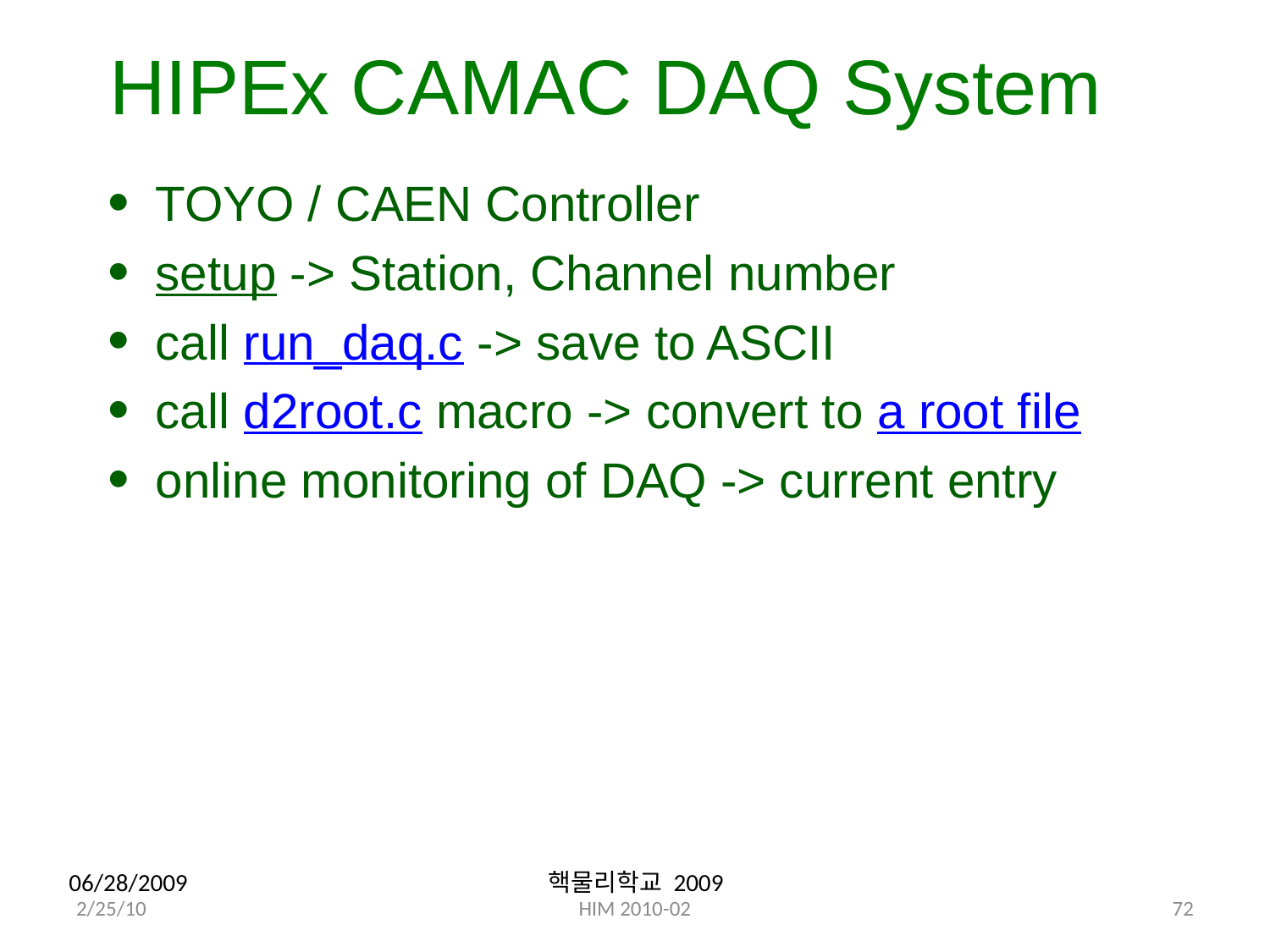

# HIPEx CAMAC DAQ System
TOYO / CAEN Controller
setup -> Station, Channel number
call run_daq.c -> save to ASCII
call d2root.c macro -> convert to a root file
online monitoring of DAQ -> current entry
06/28/2009
핵물리학교 2009
72
2/25/10
HIM 2010-02